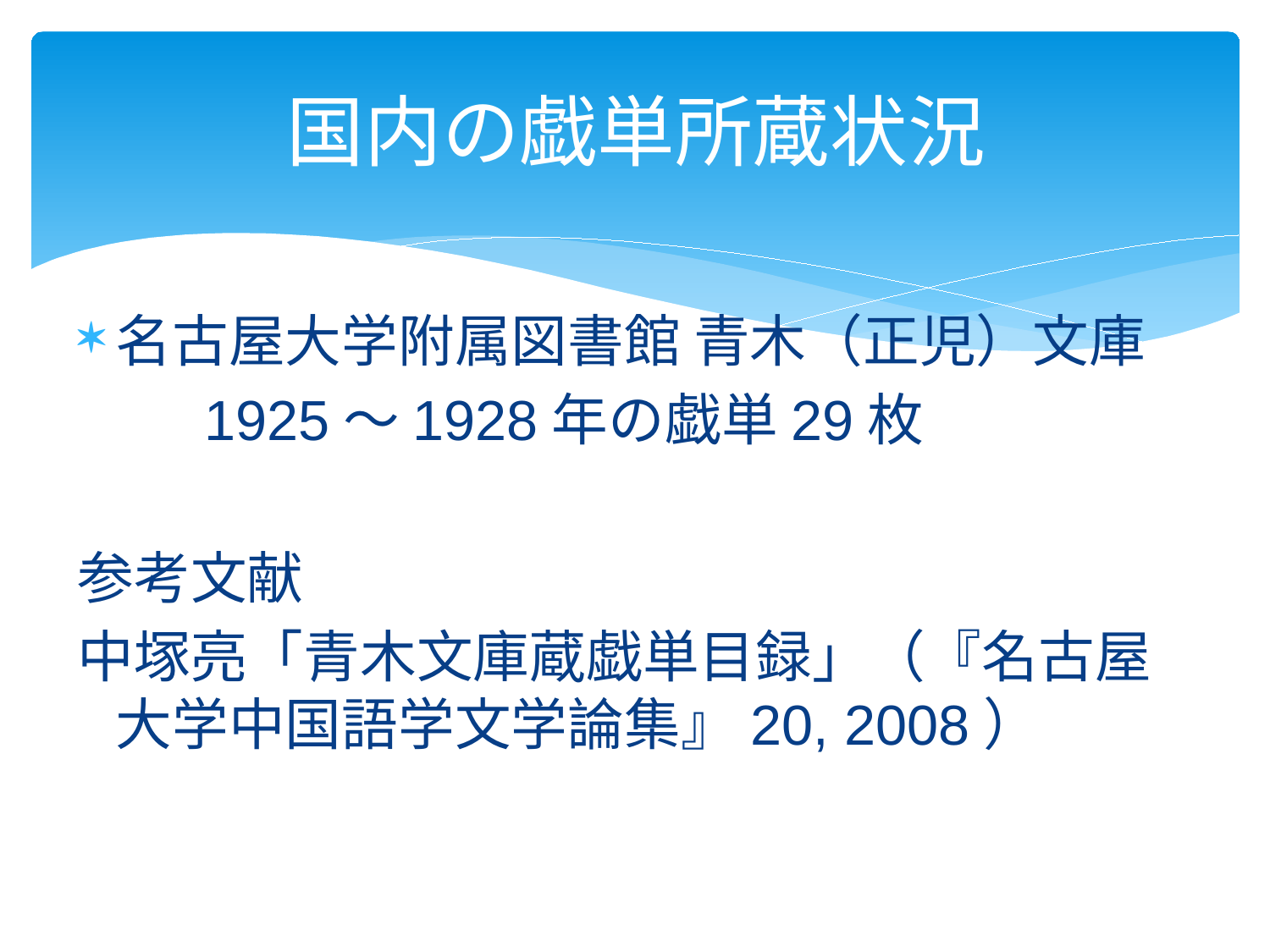

国内の戯単所蔵状況

名古屋大学附属図書館 青木（正児）文庫
　　1925～1928年の戯単29枚

参考文献
中塚亮「青木文庫蔵戯単目録」（『名古屋大学中国語学文学論集』20, 2008）